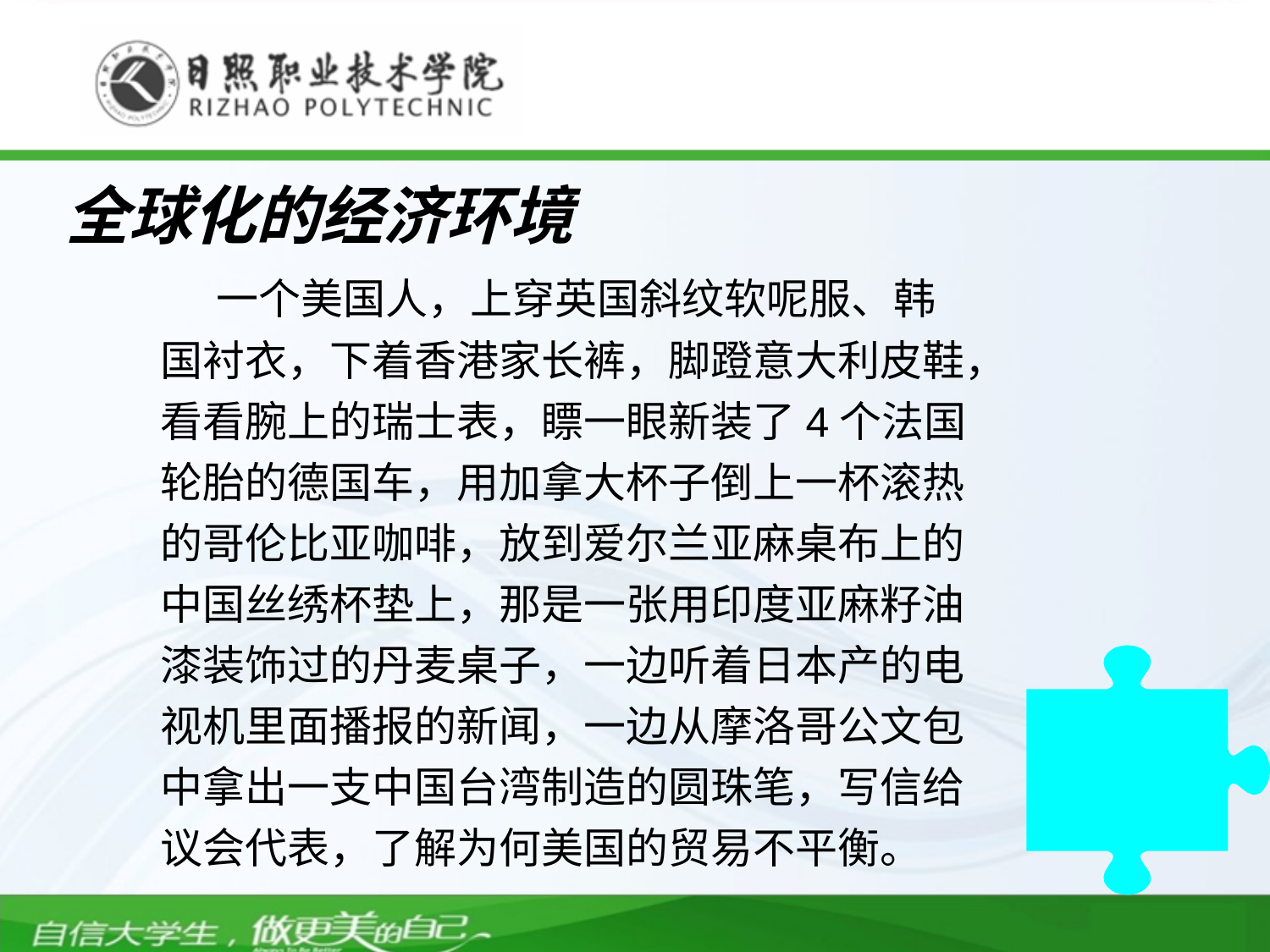

全球化的经济环境
    一个美国人，上穿英国斜纹软呢服、韩国衬衣，下着香港家长裤，脚蹬意大利皮鞋，看看腕上的瑞士表，瞟一眼新装了4个法国轮胎的德国车，用加拿大杯子倒上一杯滚热的哥伦比亚咖啡，放到爱尔兰亚麻桌布上的中国丝绣杯垫上，那是一张用印度亚麻籽油漆装饰过的丹麦桌子，一边听着日本产的电视机里面播报的新闻，一边从摩洛哥公文包中拿出一支中国台湾制造的圆珠笔，写信给议会代表，了解为何美国的贸易不平衡。